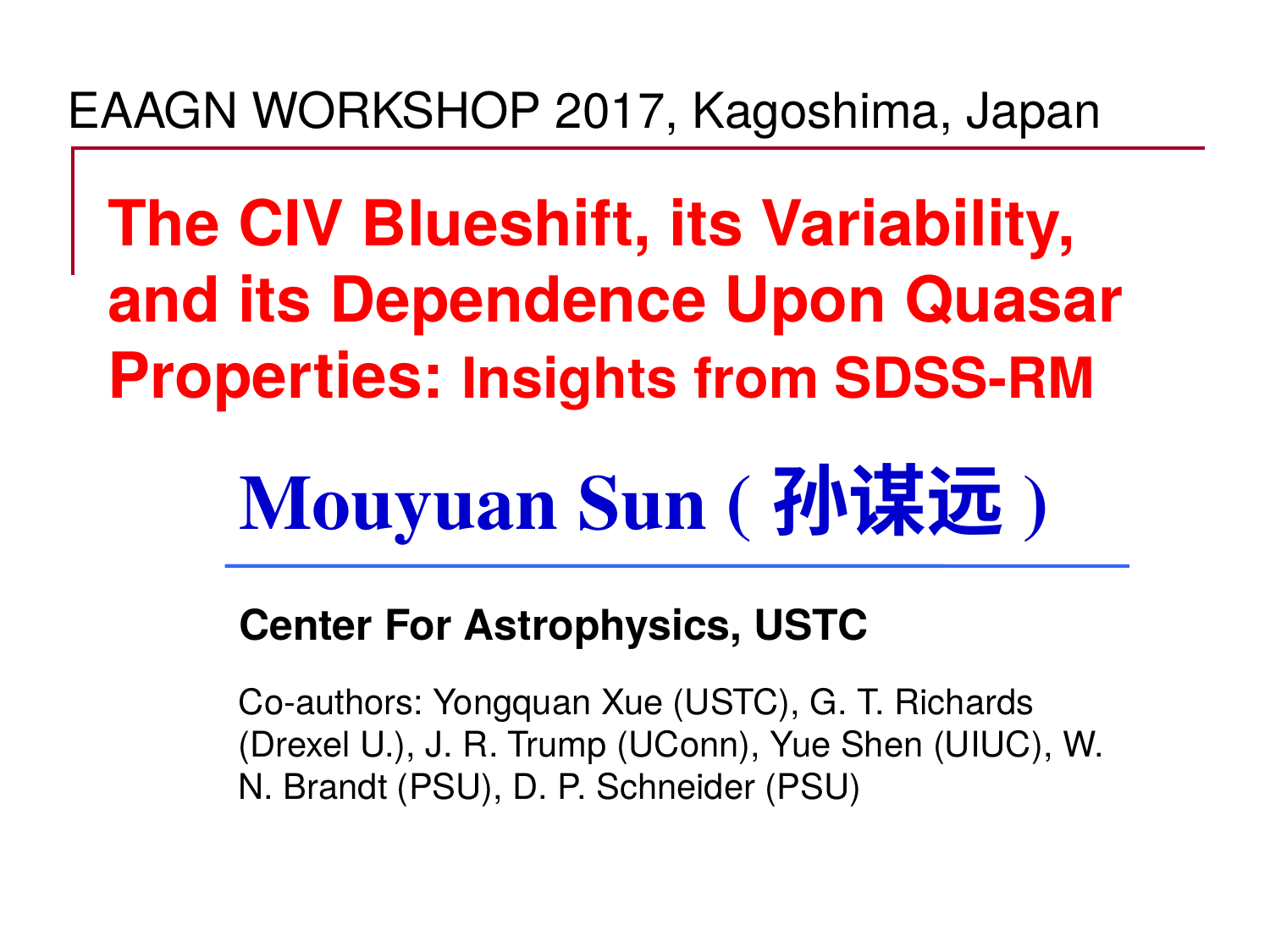

EAAGN WORKSHOP 2017, Kagoshima, Japan
# The CIV Blueshift, its Variability, and its Dependence Upon Quasar Properties: Insights from SDSS-RM

Mouyuan Sun (孙谋远)

Center For Astrophysics, USTC
Co-authors: Yongquan Xue (USTC), G. T. Richards (Drexel U.), J. R. Trump (UConn), Yue Shen (UIUC), W. N. Brandt (PSU), D. P. Schneider (PSU)